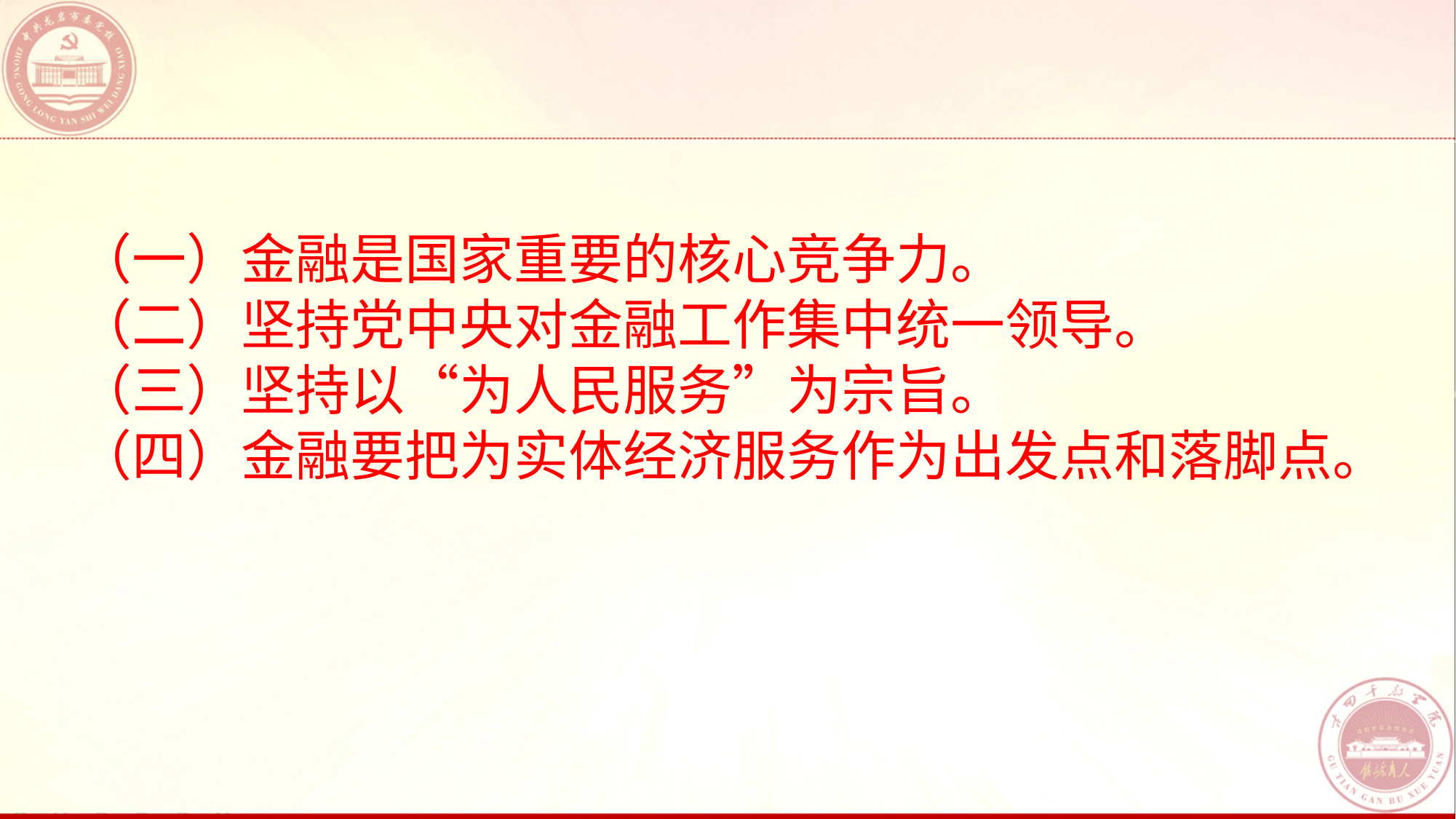

（一）金融是国家重要的核心竞争力。
（二）坚持党中央对金融工作集中统一领导。
（三）坚持以“为人民服务”为宗旨。
（四）金融要把为实体经济服务作为出发点和落脚点。